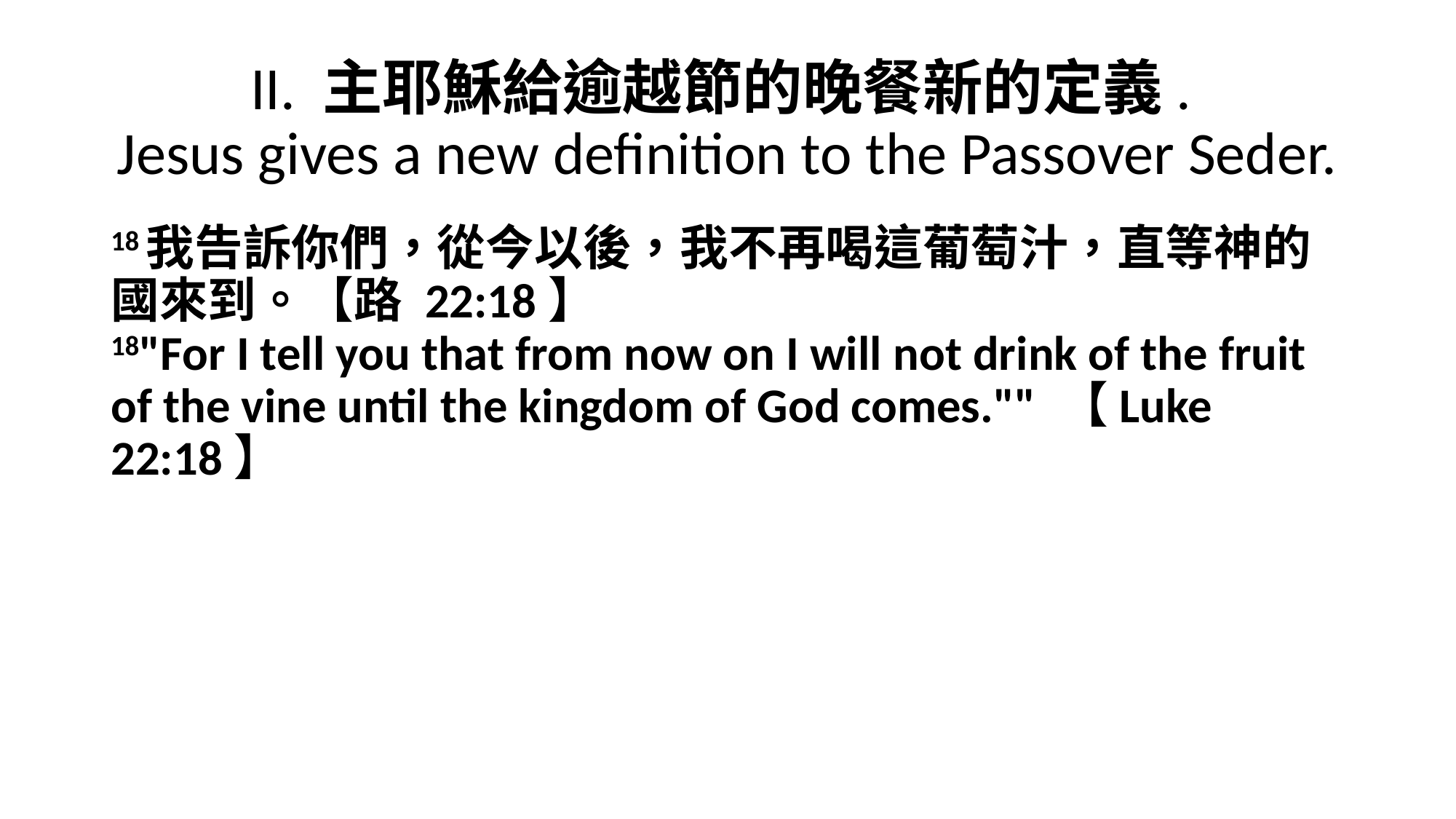

# II. 主耶穌給逾越節的晚餐新的定義. Jesus gives a new definition to the Passover Seder.
18我告訴你們，從今以後，我不再喝這葡萄汁，直等神的國來到。【路 22:18】
18"For I tell you that from now on I will not drink of the fruit of the vine until the kingdom of God comes."" 【Luke 22:18】